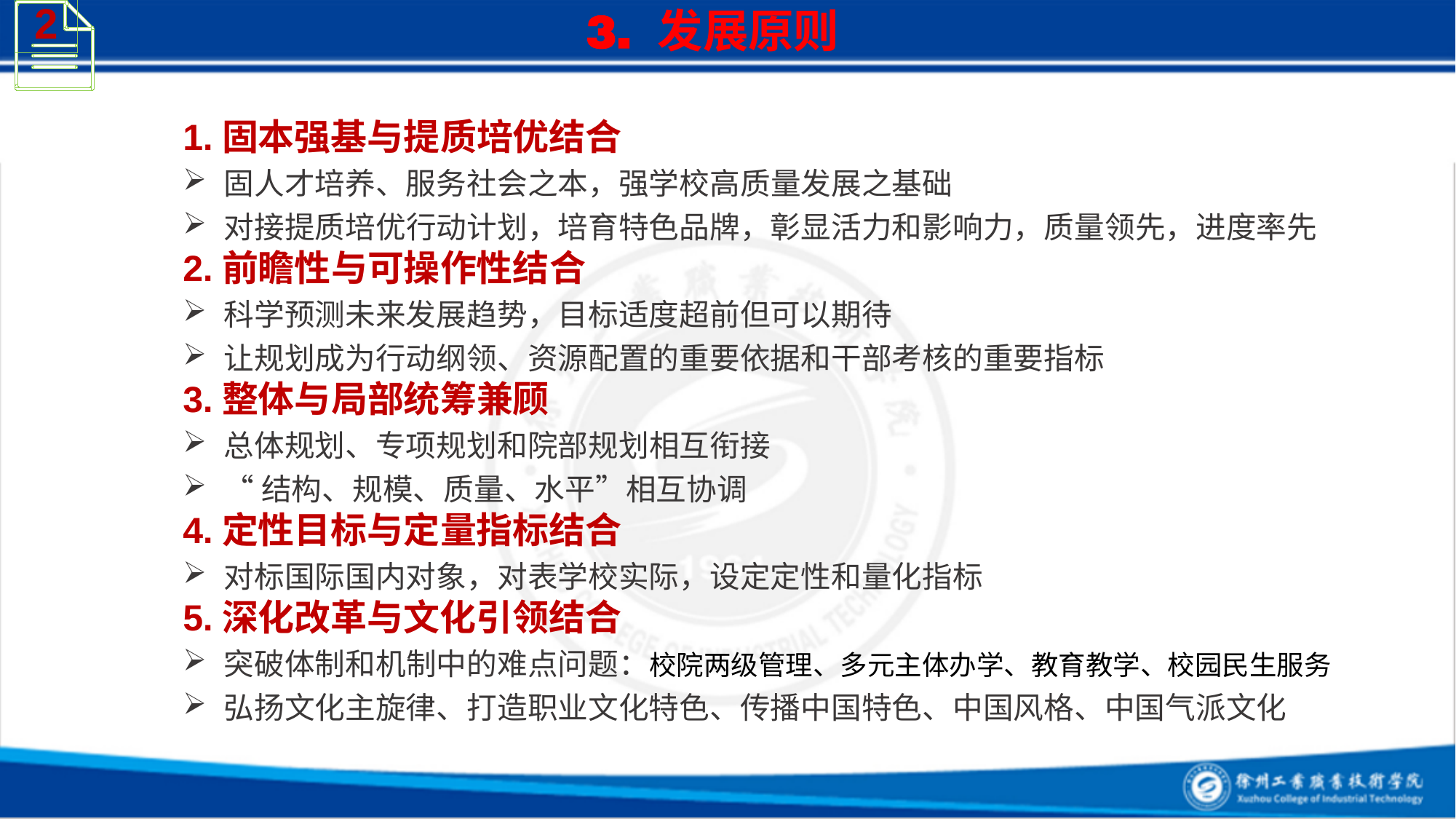

2
3. 发展原则
1.固本强基与提质培优结合
固人才培养、服务社会之本，强学校高质量发展之基础
对接提质培优行动计划，培育特色品牌，彰显活力和影响力，质量领先，进度率先
2.前瞻性与可操作性结合
科学预测未来发展趋势，目标适度超前但可以期待
让规划成为行动纲领、资源配置的重要依据和干部考核的重要指标
3.整体与局部统筹兼顾
总体规划、专项规划和院部规划相互衔接
“结构、规模、质量、水平”相互协调
4.定性目标与定量指标结合
对标国际国内对象，对表学校实际，设定定性和量化指标
5.深化改革与文化引领结合
突破体制和机制中的难点问题：校院两级管理、多元主体办学、教育教学、校园民生服务
弘扬文化主旋律、打造职业文化特色、传播中国特色、中国风格、中国气派文化